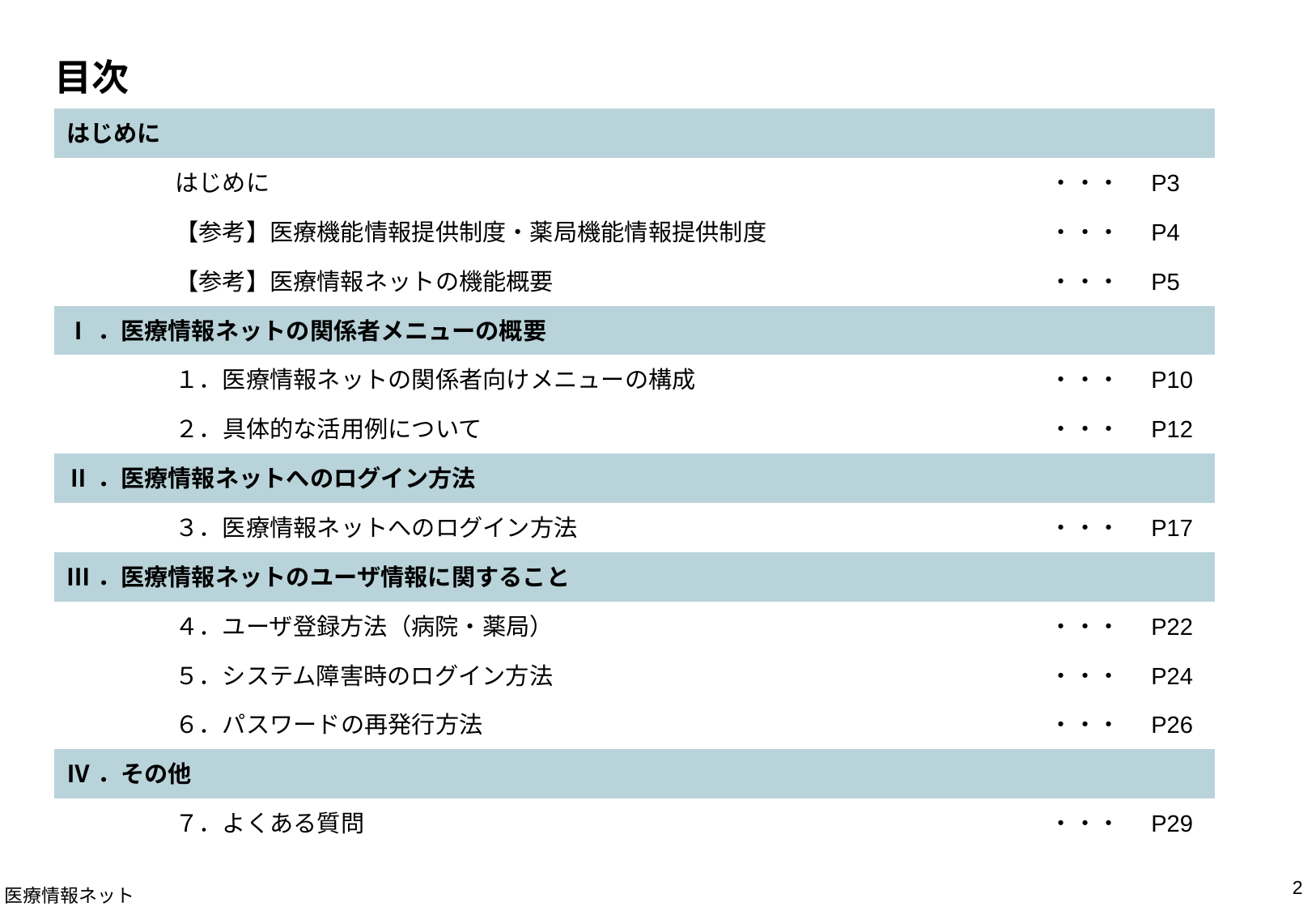

# 目次
| はじめに |  |  |
| --- | --- | --- |
|  | はじめに | ・・・　P3 |
|  | 【参考】医療機能情報提供制度・薬局機能情報提供制度 | ・・・　P4 |
|  | 【参考】医療情報ネットの機能概要 | ・・・　P5 |
| Ⅰ．医療情報ネットの関係者メニューの概要 |  |  |
|  | １．医療情報ネットの関係者向けメニューの構成 | ・・・　P10 |
|  | ２．具体的な活用例について | ・・・　P12 |
| Ⅱ．医療情報ネットへのログイン方法 |  |  |
|  | ３．医療情報ネットへのログイン方法 | ・・・　P17 |
| Ⅲ．医療情報ネットのユーザ情報に関すること |  |  |
|  | ４．ユーザ登録方法（病院・薬局） | ・・・　P22 |
|  | ５．システム障害時のログイン方法 | ・・・　P24 |
|  | ６．パスワードの再発行方法 | ・・・　P26 |
| Ⅳ．その他 |  |  |
|  | ７．よくある質問 | ・・・　P29 |
2
医療情報ネット